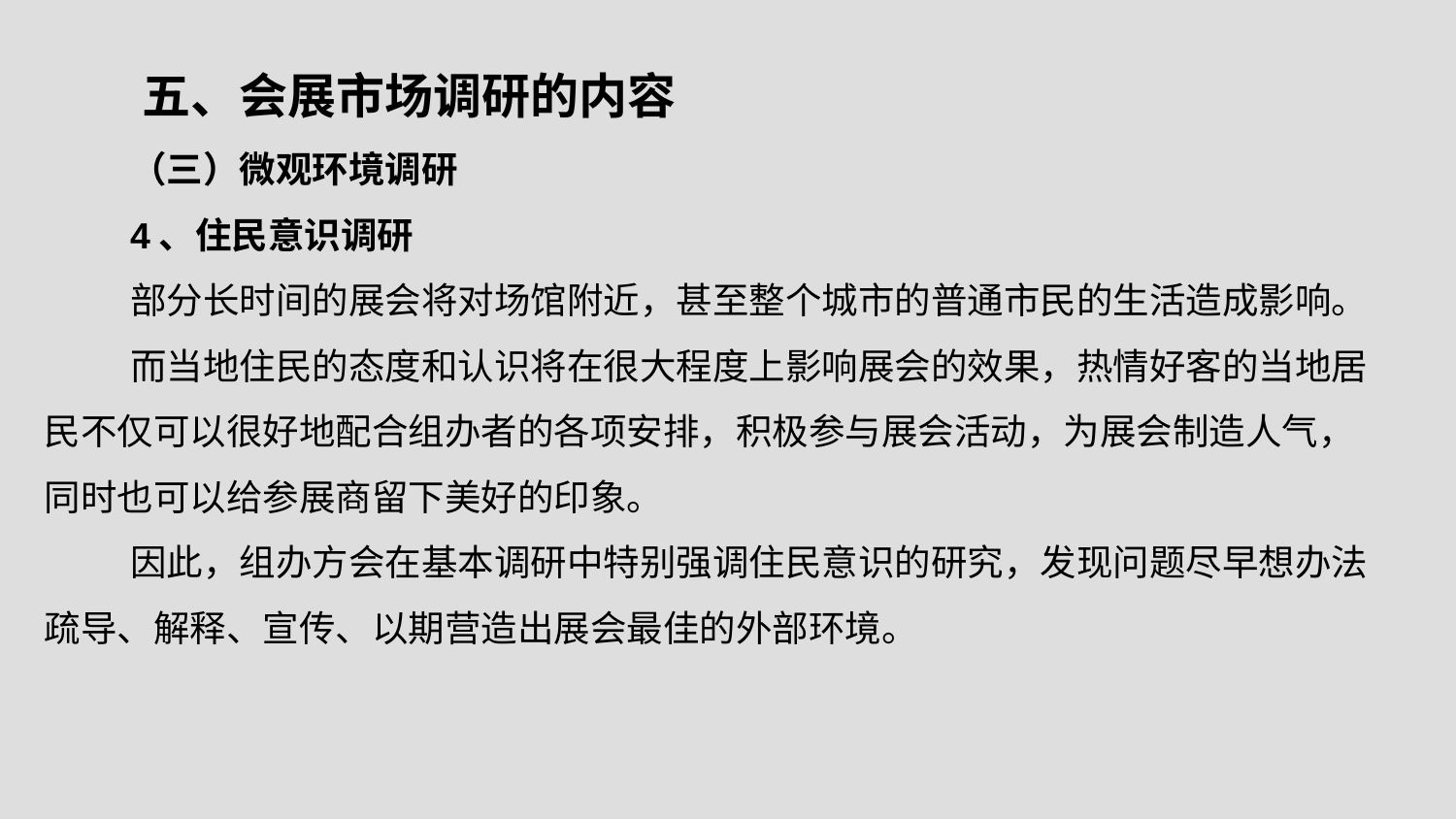

# 五、会展市场调研的内容
（三）微观环境调研
4、住民意识调研
部分长时间的展会将对场馆附近，甚至整个城市的普通市民的生活造成影响。
而当地住民的态度和认识将在很大程度上影响展会的效果，热情好客的当地居民不仅可以很好地配合组办者的各项安排，积极参与展会活动，为展会制造人气，同时也可以给参展商留下美好的印象。
因此，组办方会在基本调研中特别强调住民意识的研究，发现问题尽早想办法疏导、解释、宣传、以期营造出展会最佳的外部环境。